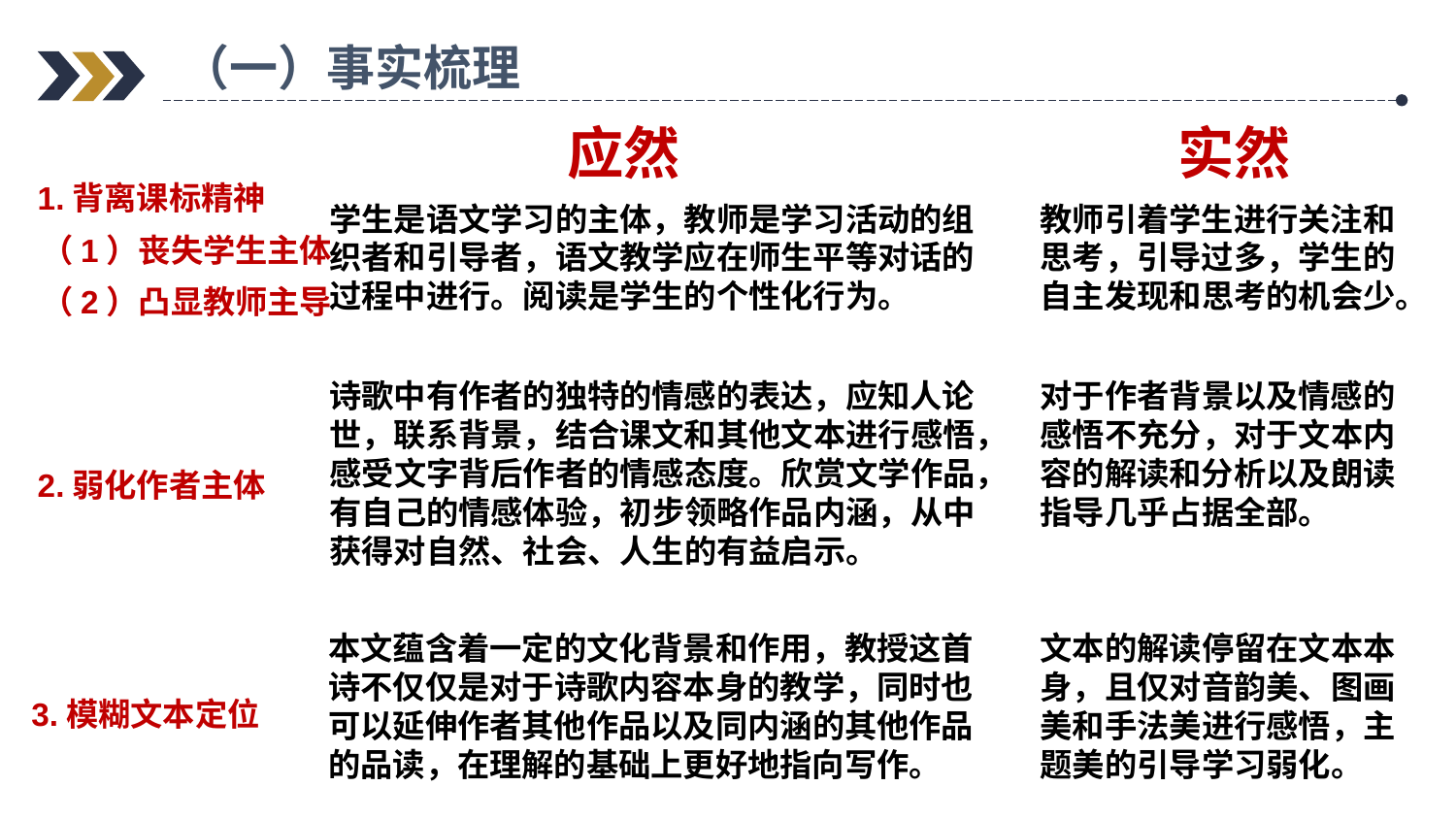

（一）事实梳理

应然
实然
1.背离课标精神
（1）丧失学生主体
（2）凸显教师主导
学生是语文学习的主体，教师是学习活动的组织者和引导者，语文教学应在师生平等对话的过程中进行。阅读是学生的个性化行为。
教师引着学生进行关注和思考，引导过多，学生的自主发现和思考的机会少。
诗歌中有作者的独特的情感的表达，应知人论世，联系背景，结合课文和其他文本进行感悟，感受文字背后作者的情感态度。欣赏文学作品，有自己的情感体验，初步领略作品内涵，从中获得对自然、社会、人生的有益启示。
对于作者背景以及情感的感悟不充分，对于文本内容的解读和分析以及朗读指导几乎占据全部。
2.弱化作者主体
本文蕴含着一定的文化背景和作用，教授这首诗不仅仅是对于诗歌内容本身的教学，同时也可以延伸作者其他作品以及同内涵的其他作品的品读，在理解的基础上更好地指向写作。
文本的解读停留在文本本身，且仅对音韵美、图画美和手法美进行感悟，主题美的引导学习弱化。
3.模糊文本定位